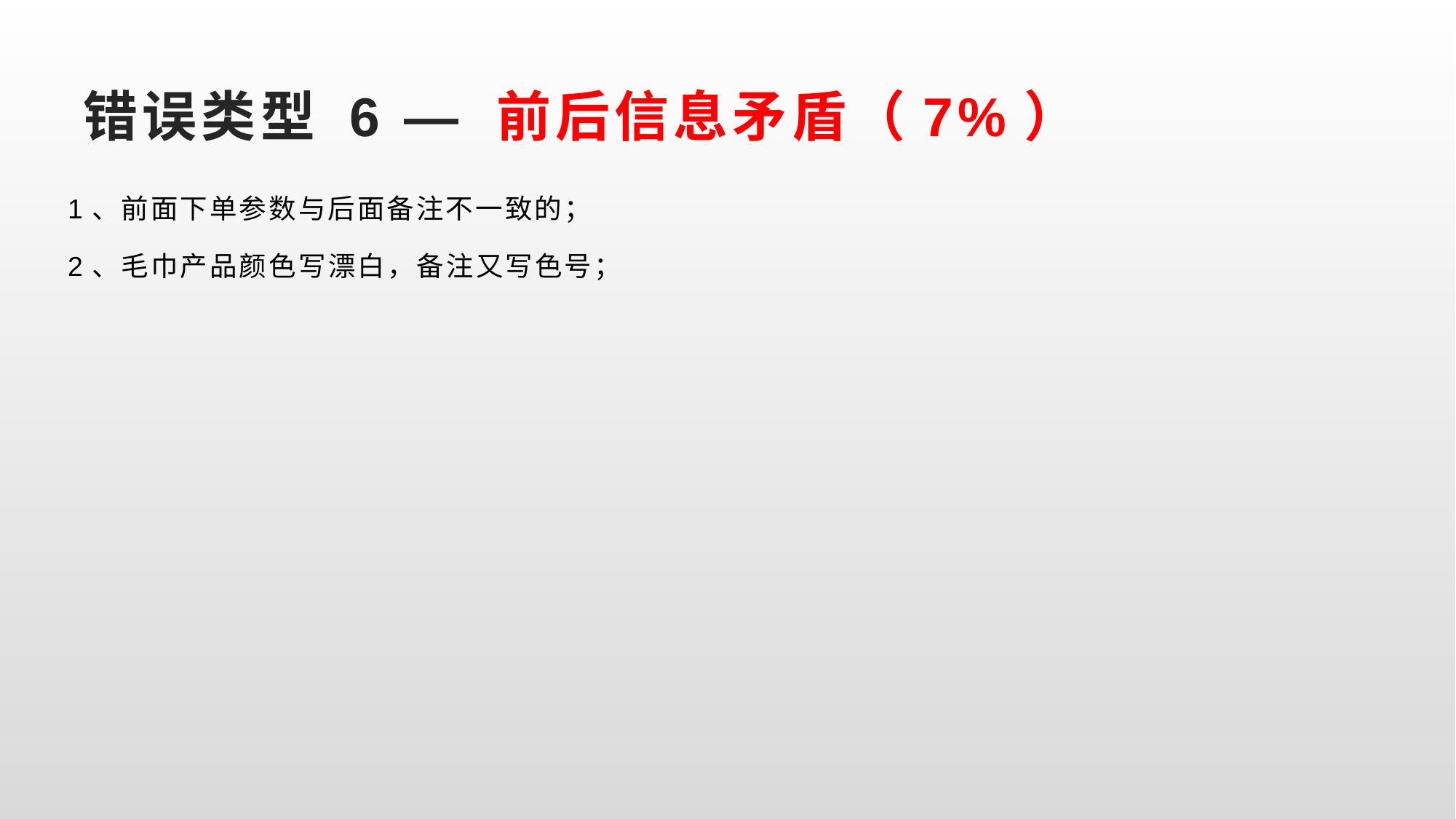

# 错误类型 6 — 前后信息矛盾（7%）
1、前面下单参数与后面备注不一致的；
2、毛巾产品颜色写漂白，备注又写色号；
44